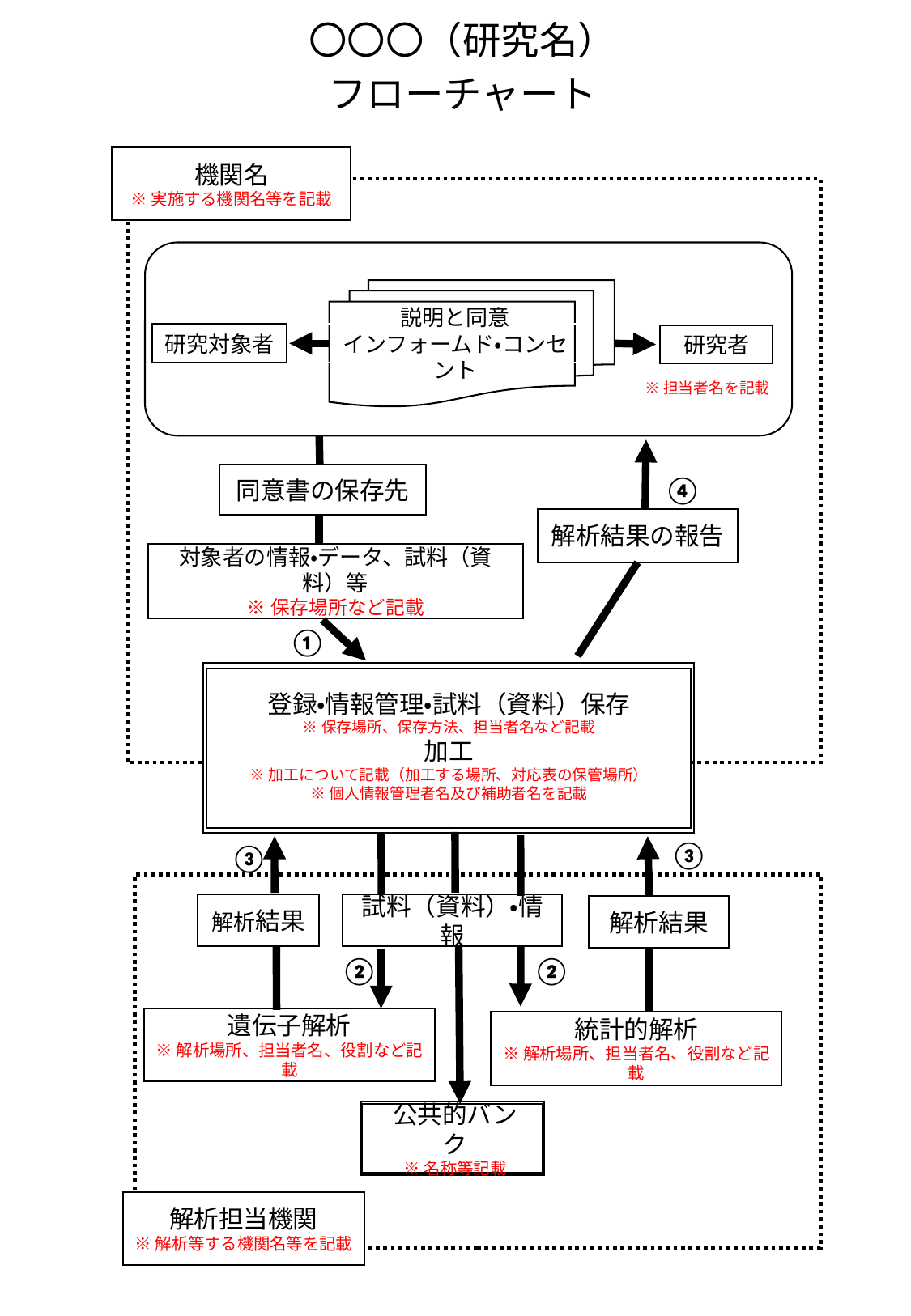

〇〇〇（研究名）
フローチャート
機関名
※実施する機関名等を記載

研究対象者
説明と同意
インフォームド・コンセント
研究者
※担当者名を記載
同意書の保存先
④
解析結果の報告
対象者の情報・データ、試料（資料）等
※保存場所など記載
①

登録・情報管理・試料（資料）保存
※保存場所、保存方法、担当者名など記載
加工
※加工について記載（加工する場所、対応表の保管場所）
※個人情報管理者名及び補助者名を記載
③
③

試料（資料）・情報
解析結果
解析結果
②
②
遺伝子解析
※解析場所、担当者名、役割など記載
統計的解析
※解析場所、担当者名、役割など記載

公共的バンク
※名称等記載
解析担当機関
※解析等する機関名等を記載